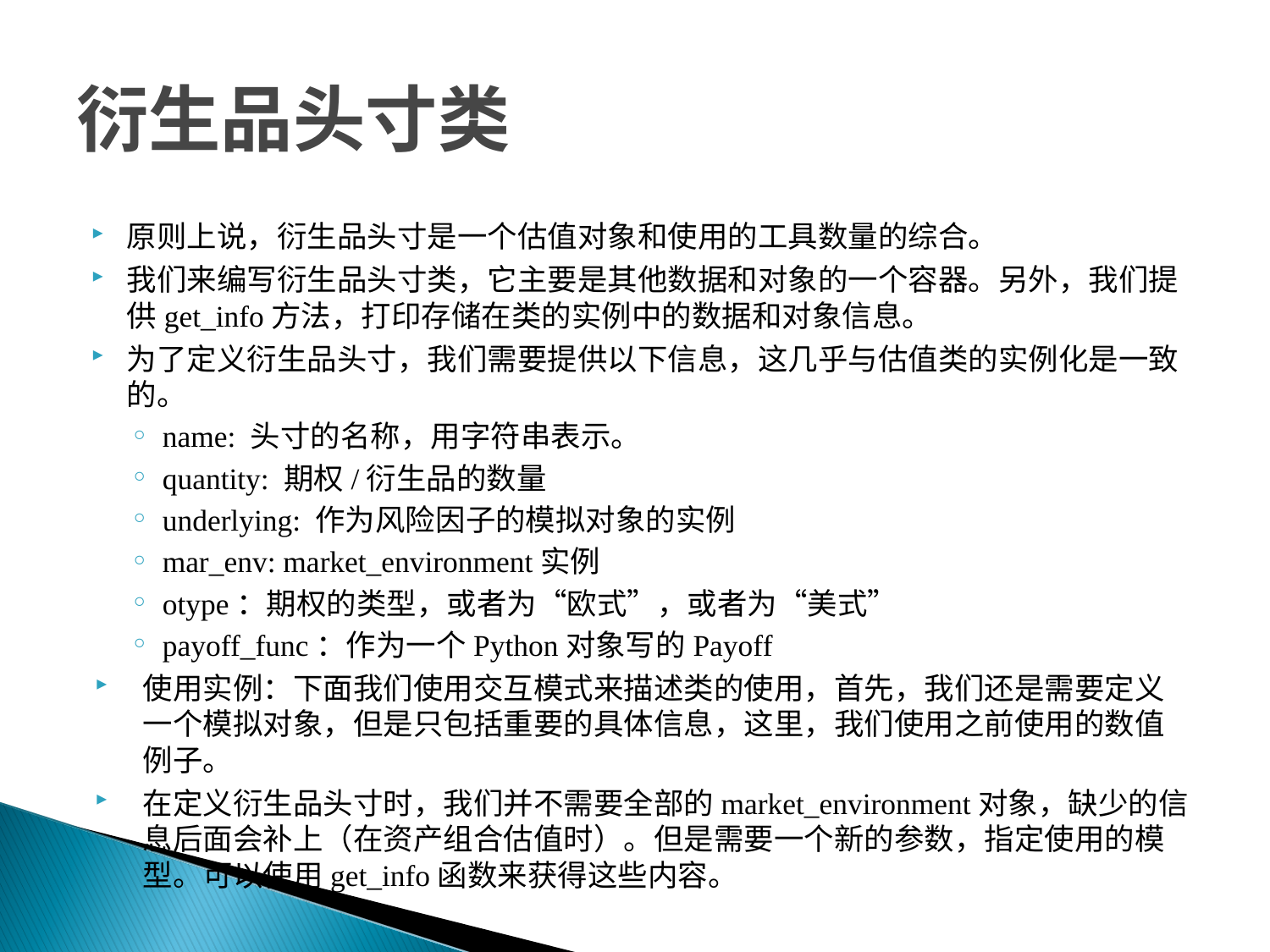

# 衍生品头寸类
原则上说，衍生品头寸是一个估值对象和使用的工具数量的综合。
我们来编写衍生品头寸类，它主要是其他数据和对象的一个容器。另外，我们提供get_info方法，打印存储在类的实例中的数据和对象信息。
为了定义衍生品头寸，我们需要提供以下信息，这几乎与估值类的实例化是一致的。
name: 头寸的名称，用字符串表示。
quantity: 期权/衍生品的数量
underlying: 作为风险因子的模拟对象的实例
mar_env: market_environment实例
otype：期权的类型，或者为“欧式”，或者为“美式”
payoff_func：作为一个Python对象写的Payoff
使用实例：下面我们使用交互模式来描述类的使用，首先，我们还是需要定义一个模拟对象，但是只包括重要的具体信息，这里，我们使用之前使用的数值例子。
在定义衍生品头寸时，我们并不需要全部的market_environment对象，缺少的信息后面会补上（在资产组合估值时）。但是需要一个新的参数，指定使用的模型。可以使用get_info函数来获得这些内容。